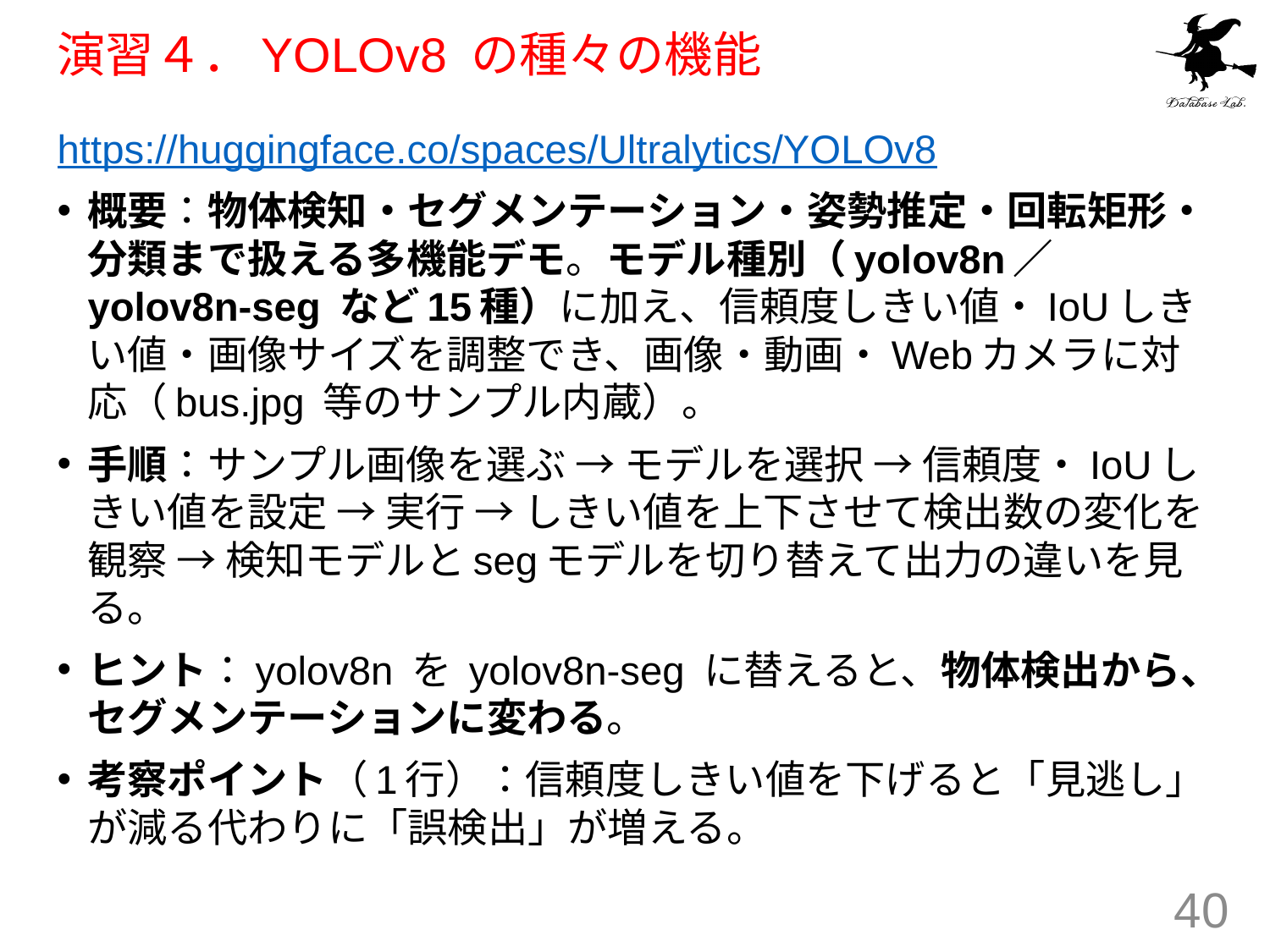

# 演習４．YOLOv8 の種々の機能
https://huggingface.co/spaces/Ultralytics/YOLOv8
概要：物体検知・セグメンテーション・姿勢推定・回転矩形・分類まで扱える多機能デモ。モデル種別（yolov8n／yolov8n-seg など15種）に加え、信頼度しきい値・IoUしきい値・画像サイズを調整でき、画像・動画・Webカメラに対応（bus.jpg 等のサンプル内蔵）。
手順：サンプル画像を選ぶ → モデルを選択 → 信頼度・IoUしきい値を設定 → 実行 → しきい値を上下させて検出数の変化を観察 → 検知モデルとsegモデルを切り替えて出力の違いを見る。
ヒント：yolov8n を yolov8n-seg に替えると、物体検出から、セグメンテーションに変わる。
考察ポイント（1行）：信頼度しきい値を下げると「見逃し」が減る代わりに「誤検出」が増える。

40